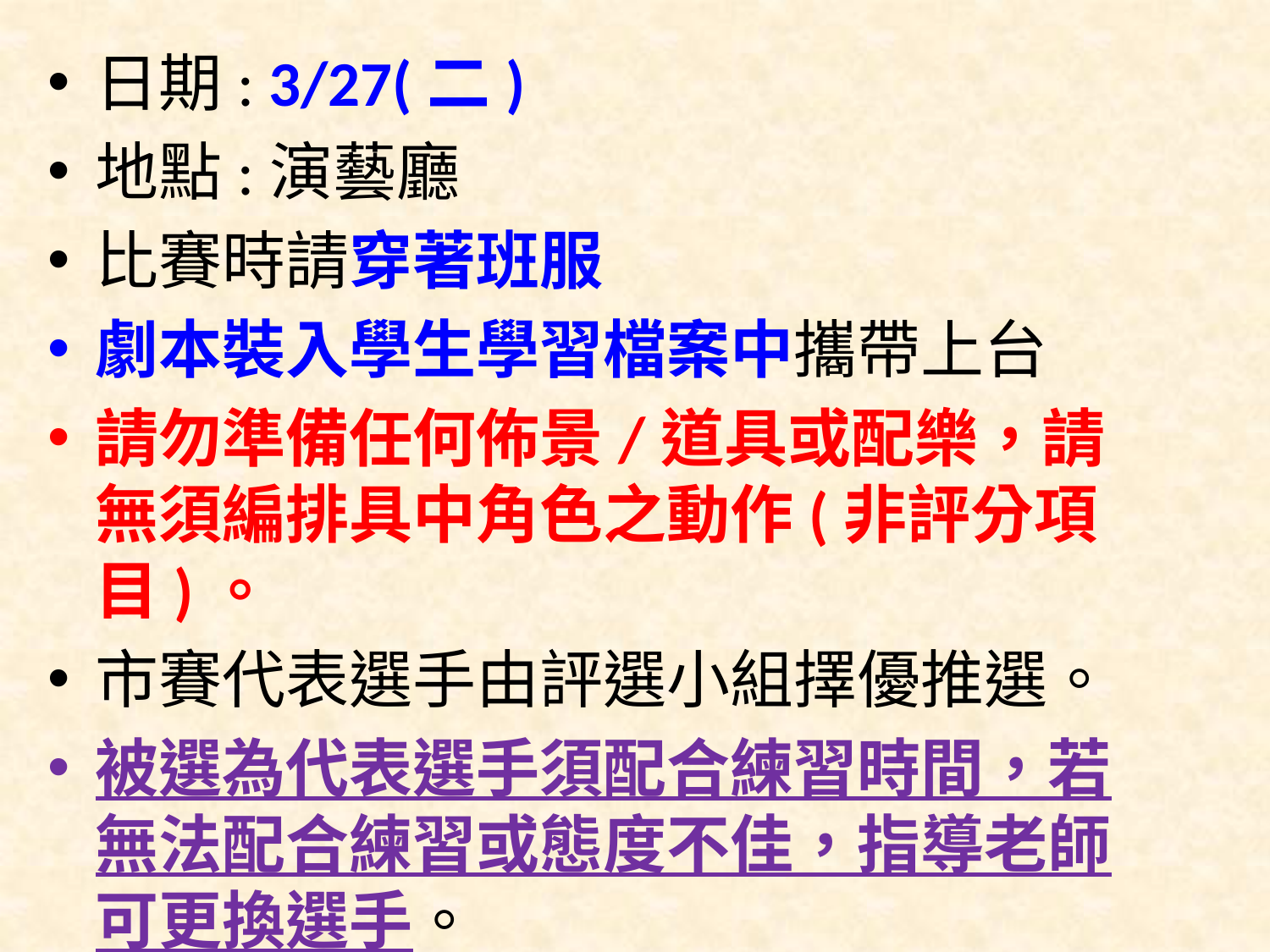

日期: 3/27(二)
地點:演藝廳
比賽時請穿著班服
劇本裝入學生學習檔案中攜帶上台
請勿準備任何佈景/道具或配樂，請無須編排具中角色之動作(非評分項目)。
市賽代表選手由評選小組擇優推選。
被選為代表選手須配合練習時間，若無法配合練習或態度不佳，指導老師可更換選手。